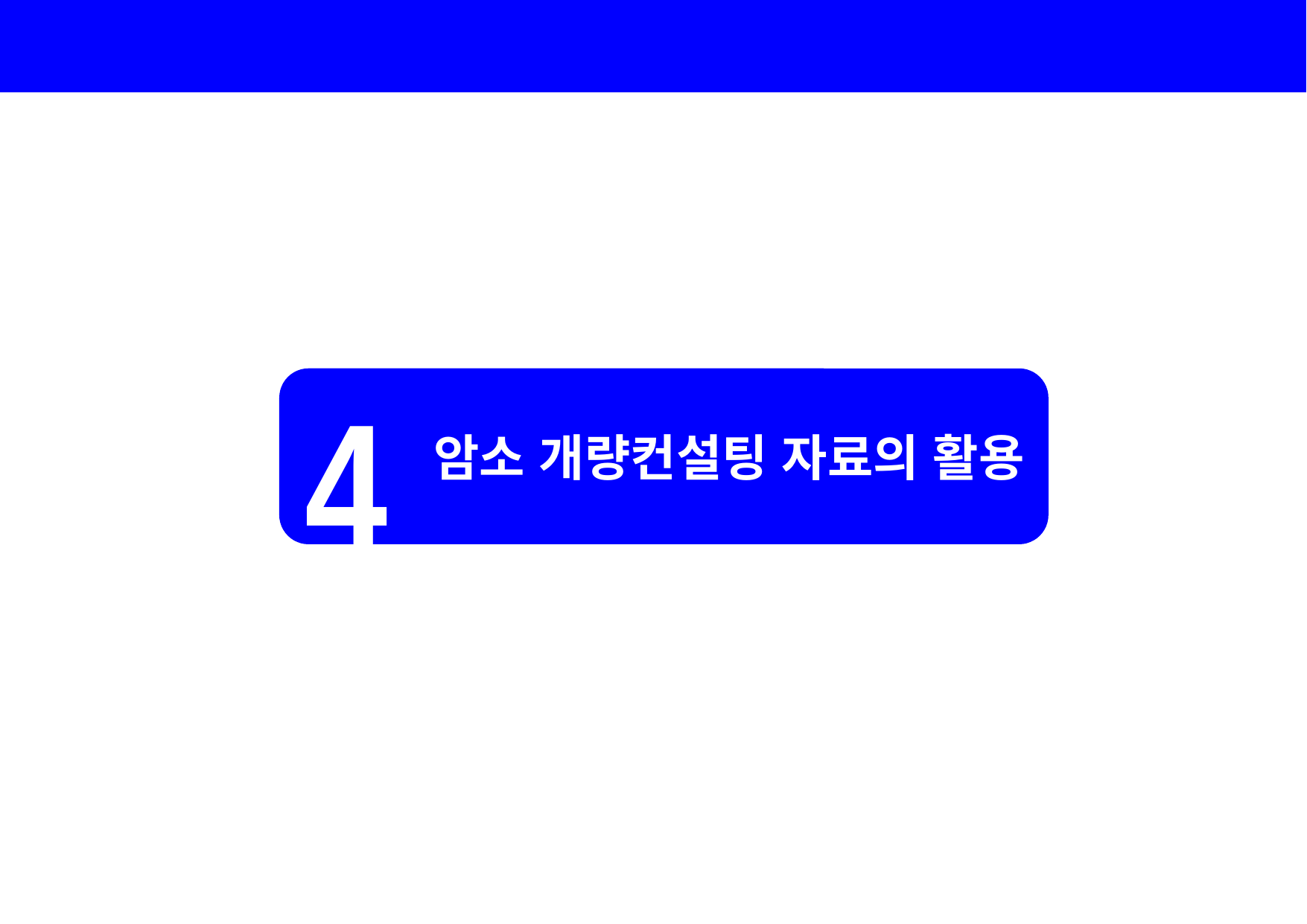

|  |
| --- |

암소 개량컨설팅 자료의 활용
4